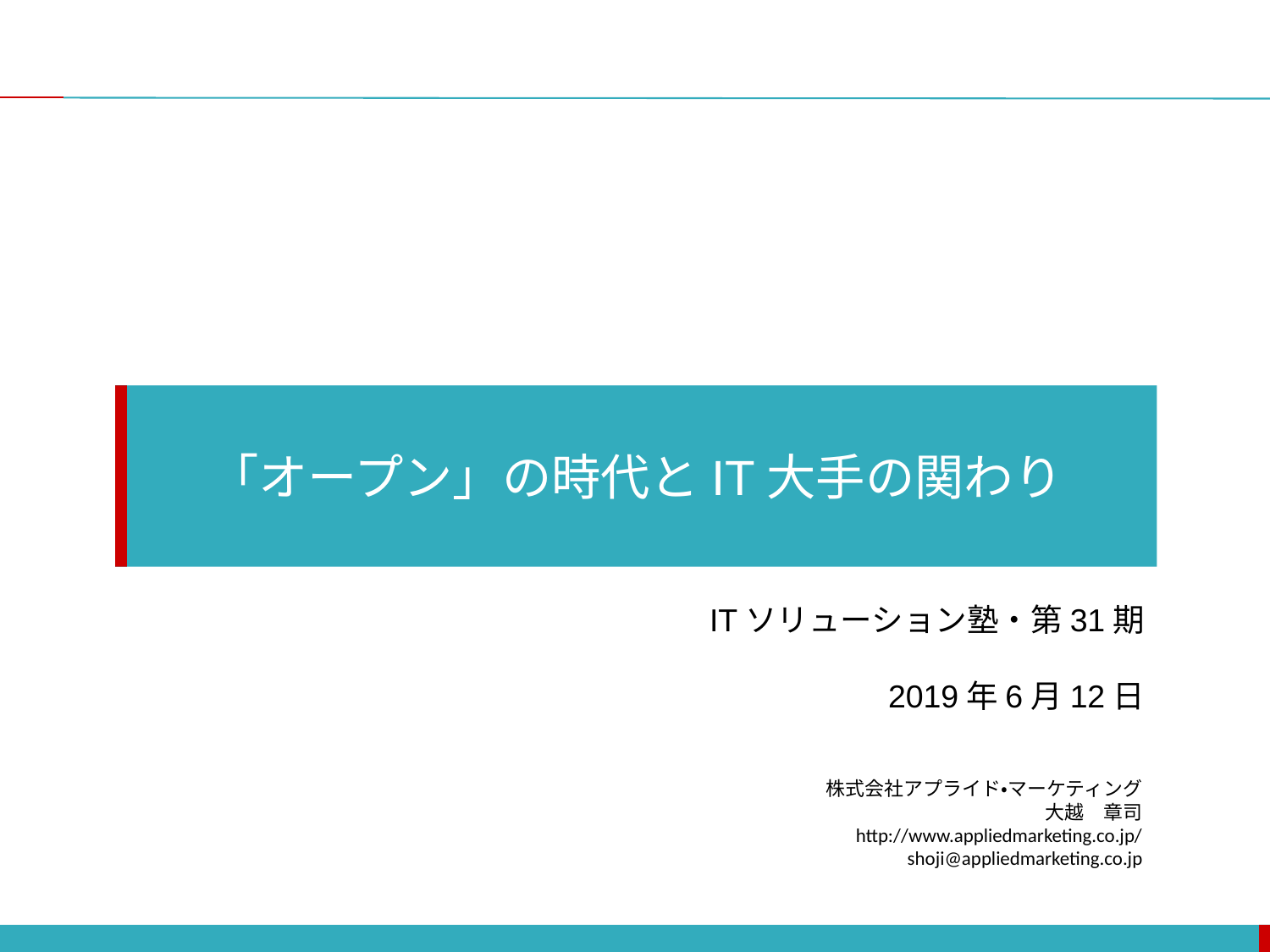

「オープン」の時代とIT大手の関わり
ITソリューション塾・第31期

2019年6月12日
株式会社アプライド・マーケティング
大越　章司
http://www.appliedmarketing.co.jp/
shoji@appliedmarketing.co.jp